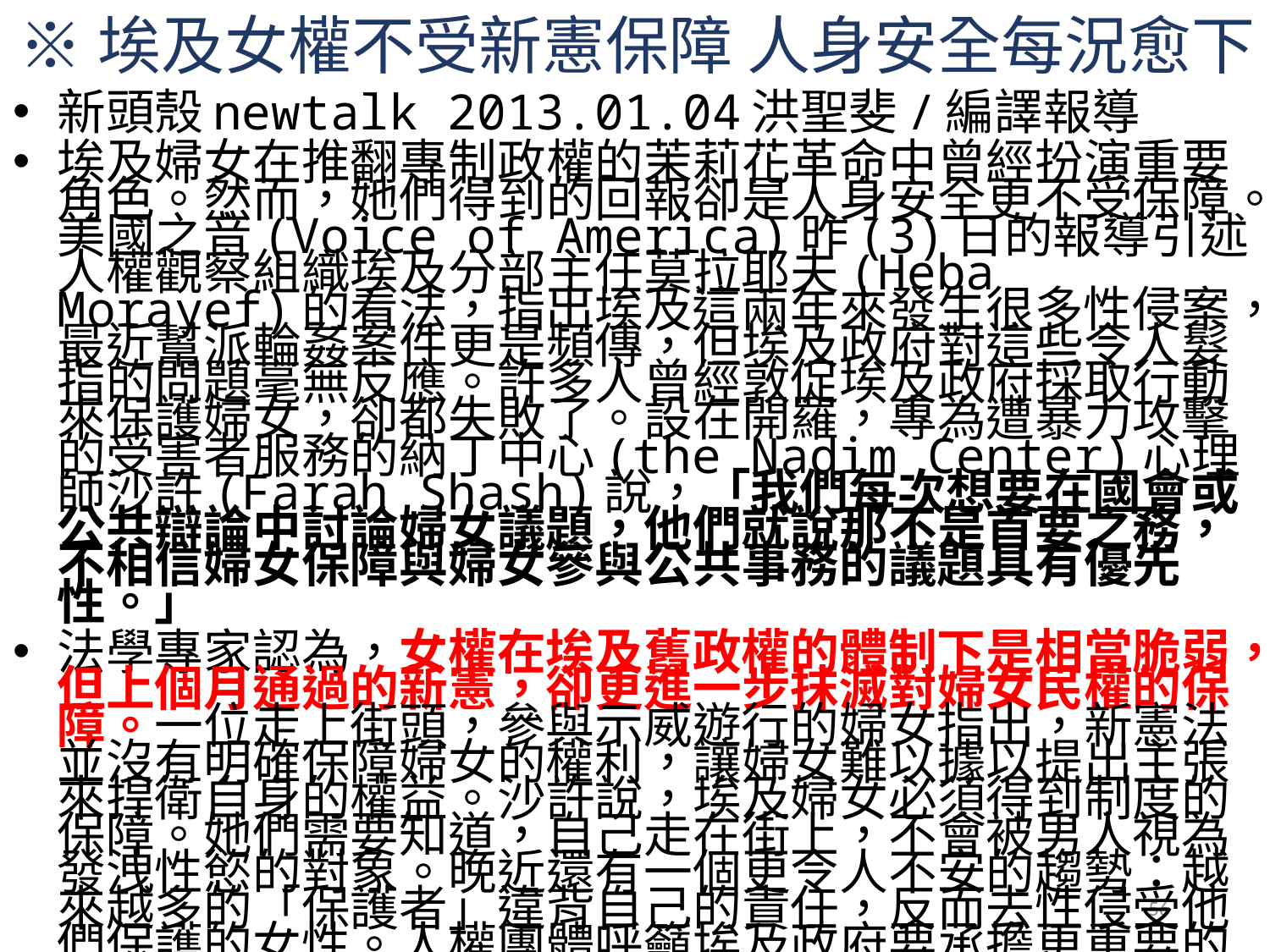

# ※埃及女權不受新憲保障 人身安全每況愈下
新頭殼newtalk 2013.01.04洪聖斐/編譯報導
埃及婦女在推翻專制政權的茉莉花革命中曾經扮演重要角色。然而，她們得到的回報卻是人身安全更不受保障。美國之音(Voice of America)昨(3)日的報導引述人權觀察組織埃及分部主任莫拉耶夫(Heba Morayef)的看法，指出埃及這兩年來發生很多性侵案，最近幫派輪姦案件更是頻傳，但埃及政府對這些令人髮指的問題毫無反應。許多人曾經敦促埃及政府採取行動來保護婦女，卻都失敗了。設在開羅，專為遭暴力攻擊的受害者服務的納丁中心(the Nadim Center)心理師沙許(Farah Shash)說，「我們每次想要在國會或公共辯論中討論婦女議題，他們就說那不是首要之務，不相信婦女保障與婦女參與公共事務的議題具有優先性。」
法學專家認為，女權在埃及舊政權的體制下是相當脆弱，但上個月通過的新憲，卻更進一步抹滅對婦女民權的保障。一位走上街頭，參與示威遊行的婦女指出，新憲法並沒有明確保障婦女的權利，讓婦女難以據以提出主張來捍衛自身的權益。沙許說，埃及婦女必須得到制度的保障。她們需要知道，自己走在街上，不會被男人視為發洩性慾的對象。晚近還有一個更令人不安的趨勢：越來越多的「保護者」違背自己的責任，反而去性侵受他們保護的女性。人權團體呼籲埃及政府要承擔更重要的角色，來保障婦女的安全。

56